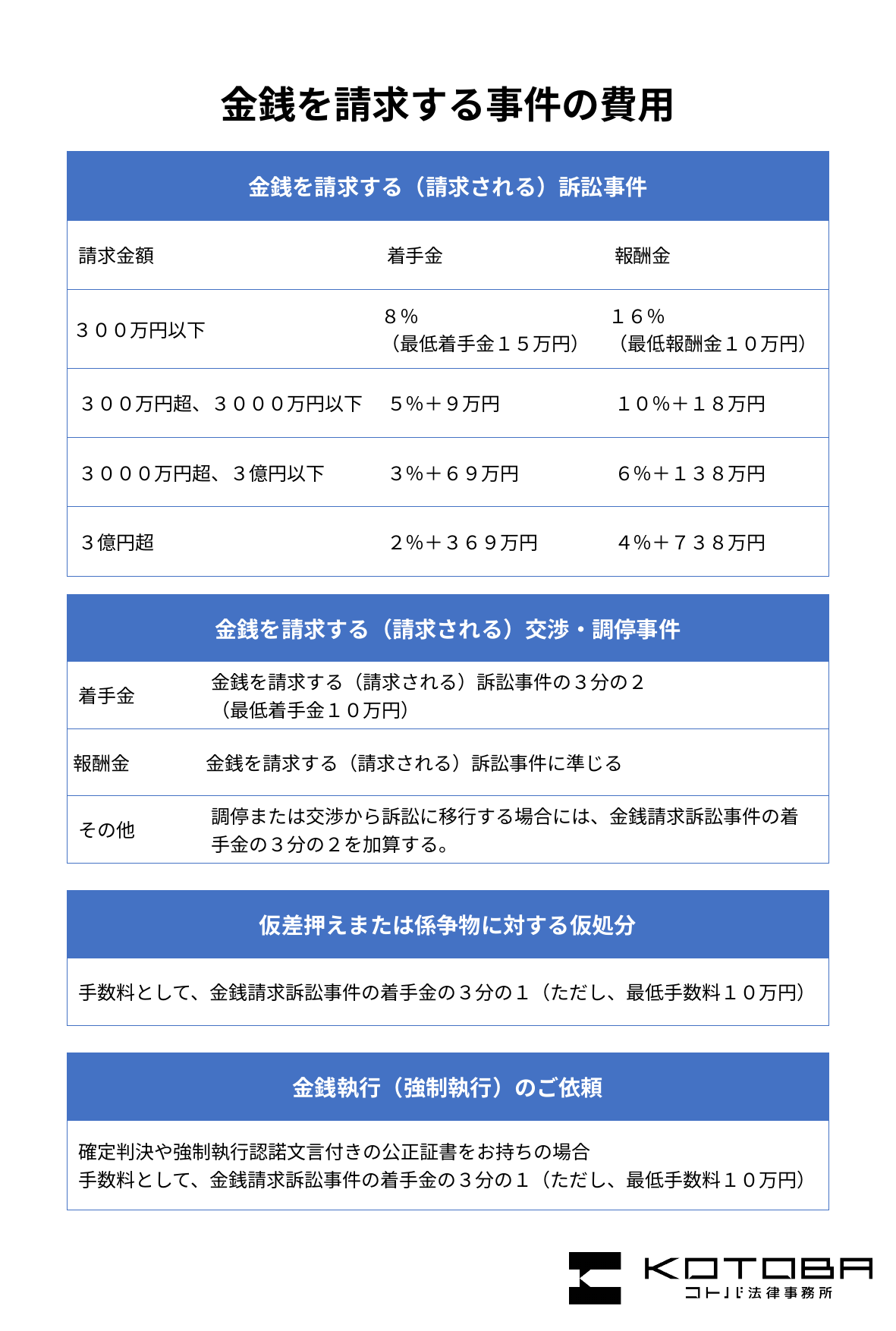

金銭を請求する事件の費用
| 金銭を請求する（請求される）訴訟事件 |  |  |
| --- | --- | --- |
| 請求金額 | 着手金 | 報酬金 |
| ３００万円以下 | ８％ （最低着手金１５万円） | １６％ （最低報酬金１０万円） |
| ３００万円超、３０００万円以下 | ５％＋９万円 | １０％＋１８万円 |
| ３０００万円超、３億円以下 | ３％＋６９万円 | ６％＋１３８万円 |
| ３億円超 | ２％＋３６９万円 | ４％＋７３８万円 |
| 金銭を請求する（請求される）交渉・調停事件 |  |
| --- | --- |
| 着手金 | 金銭を請求する（請求される）訴訟事件の３分の２ （最低着手金１０万円） |
| 報酬金 | 金銭を請求する（請求される）訴訟事件に準じる |
| その他 | 調停または交渉から訴訟に移行する場合には、金銭請求訴訟事件の着手金の３分の２を加算する。 |
| 仮差押えまたは係争物に対する仮処分 |
| --- |
| 手数料として、金銭請求訴訟事件の着手金の３分の１（ただし、最低手数料１０万円） |
| 金銭執行（強制執行）のご依頼 |
| --- |
| 確定判決や強制執行認諾文言付きの公正証書をお持ちの場合 手数料として、金銭請求訴訟事件の着手金の３分の１（ただし、最低手数料１０万円） |